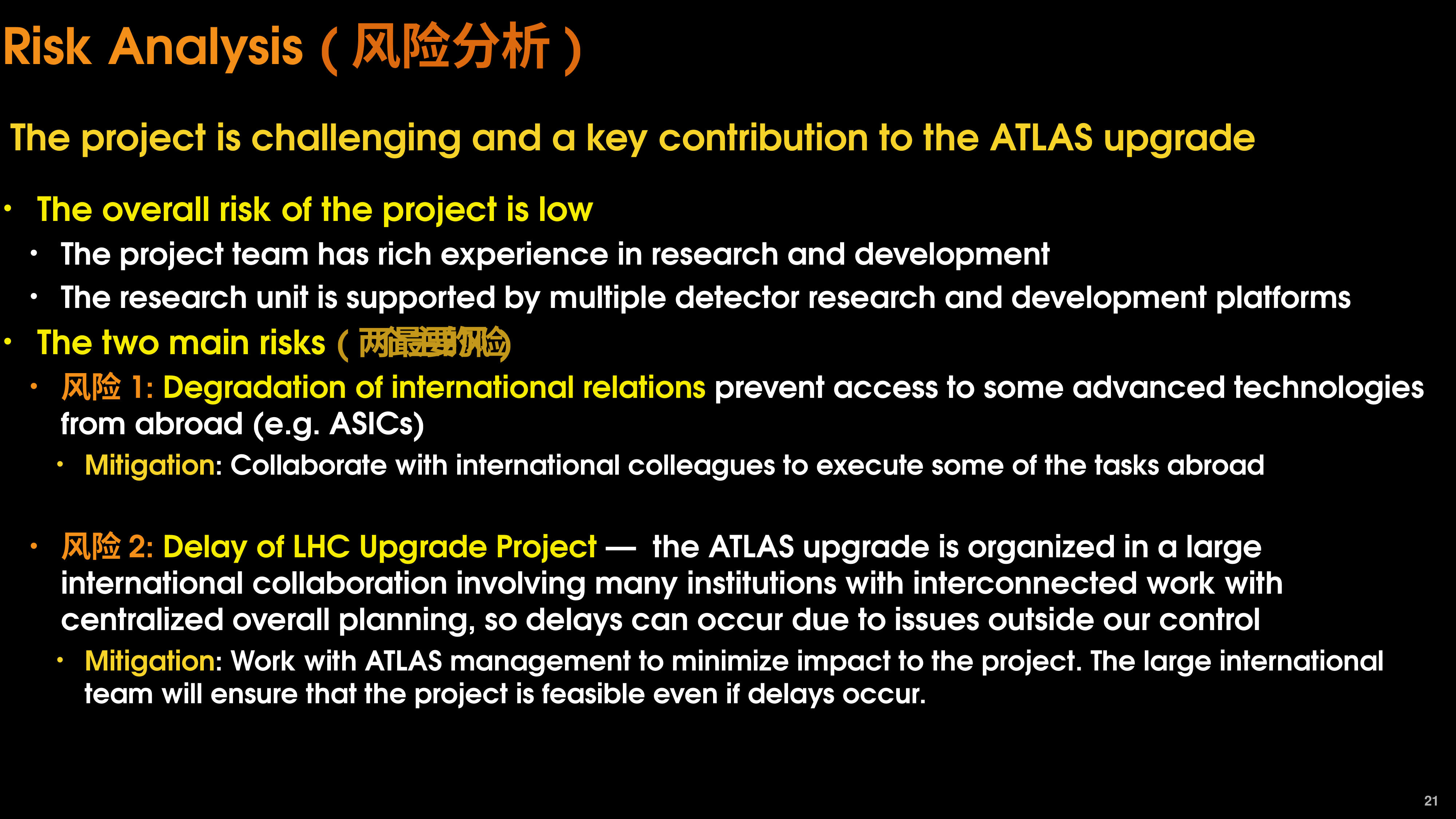

# Risk Analysis (风险分析)
The project is challenging and a key contribution to the ATLAS upgrade
The overall risk of the project is low
The project team has rich experience in research and development
The research unit is supported by multiple detector research and development platforms
The two main risks (两个最主要的风险)
风险1: Degradation of international relations prevent access to some advanced technologies from abroad (e.g. ASICs)
Mitigation: Collaborate with international colleagues to execute some of the tasks abroad

风险2: Delay of LHC Upgrade Project —  the ATLAS upgrade is organized in a large international collaboration involving many institutions with interconnected work with centralized overall planning, so delays can occur due to issues outside our control
Mitigation: Work with ATLAS management to minimize impact to the project. The large international team will ensure that the project is feasible even if delays occur.
21